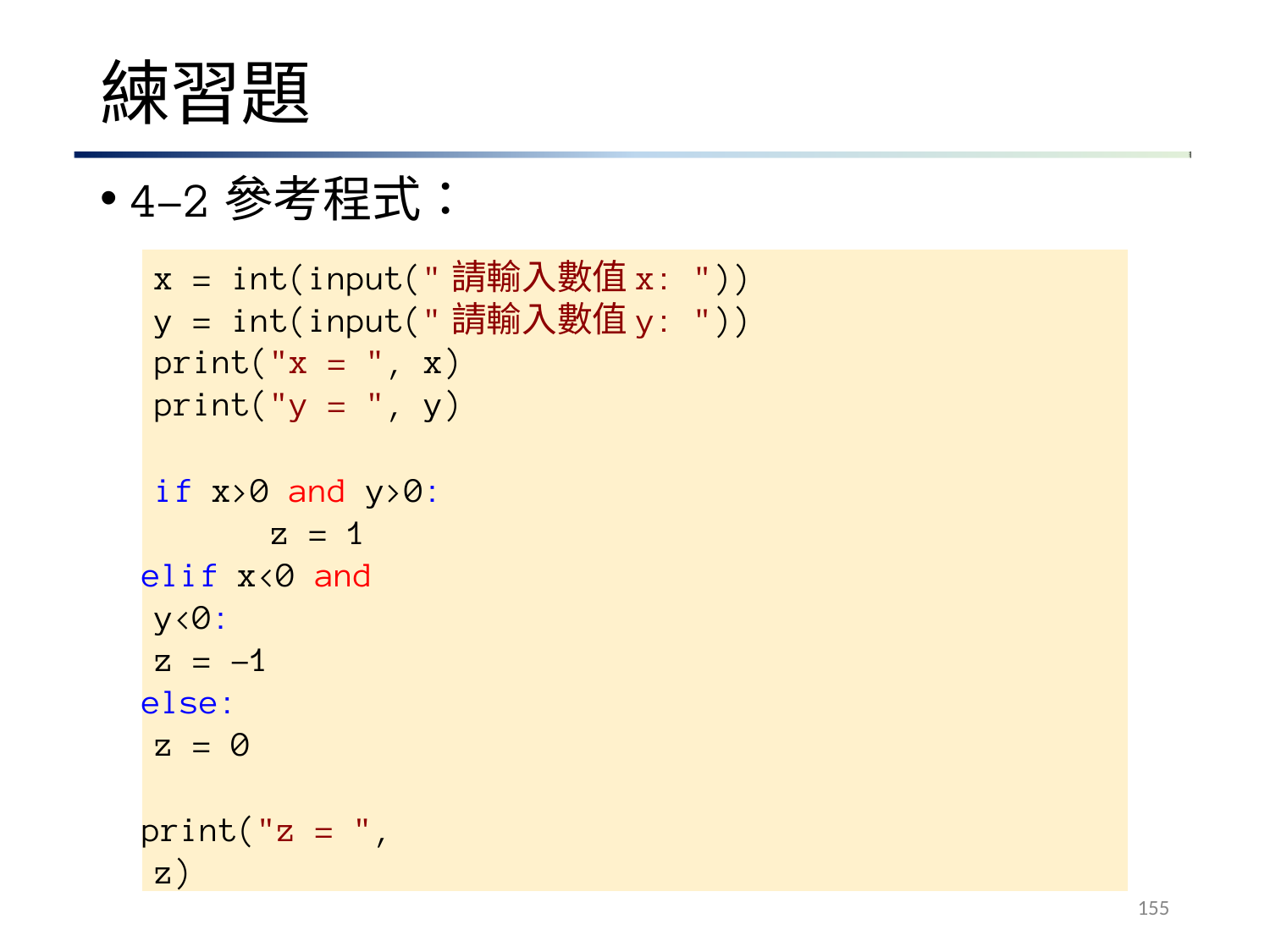

# 練習題
4-2參考程式：
x = int(input("請輸入數值x: "))
y = int(input("請輸入數值y: "))
print("x = ", x)
print("y = ", y)

if x>0 and y>0:   z = 1
elif x<0 and y<0:
z = -1
else:
z = 0

print("z = ", z)
155